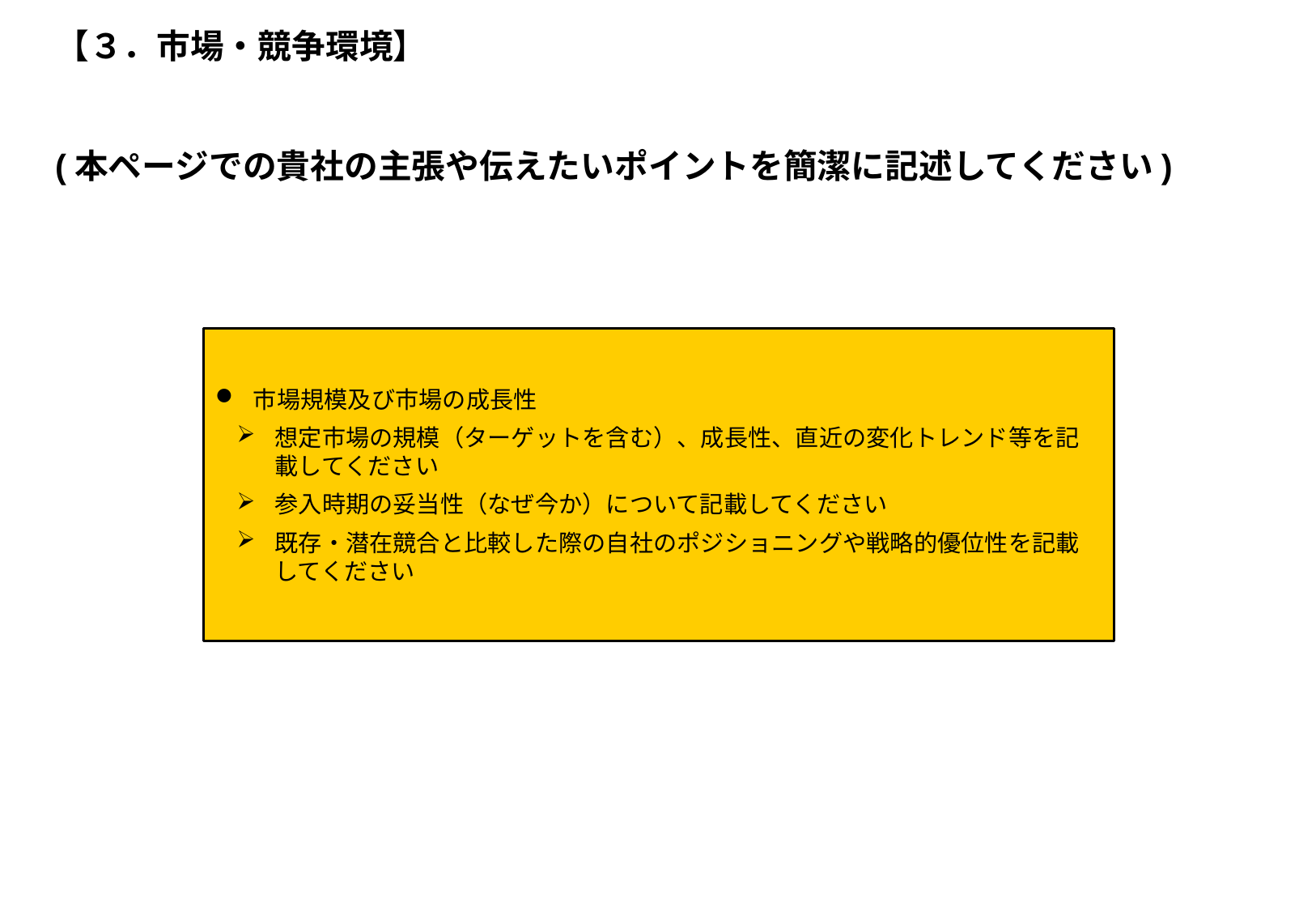

# 【３．市場・競争環境】
(本ページでの貴社の主張や伝えたいポイントを簡潔に記述してください)
市場規模及び市場の成長性
想定市場の規模（ターゲットを含む）、成長性、直近の変化トレンド等を記載してください
参入時期の妥当性（なぜ今か）について記載してください
既存・潜在競合と比較した際の自社のポジショニングや戦略的優位性を記載してください